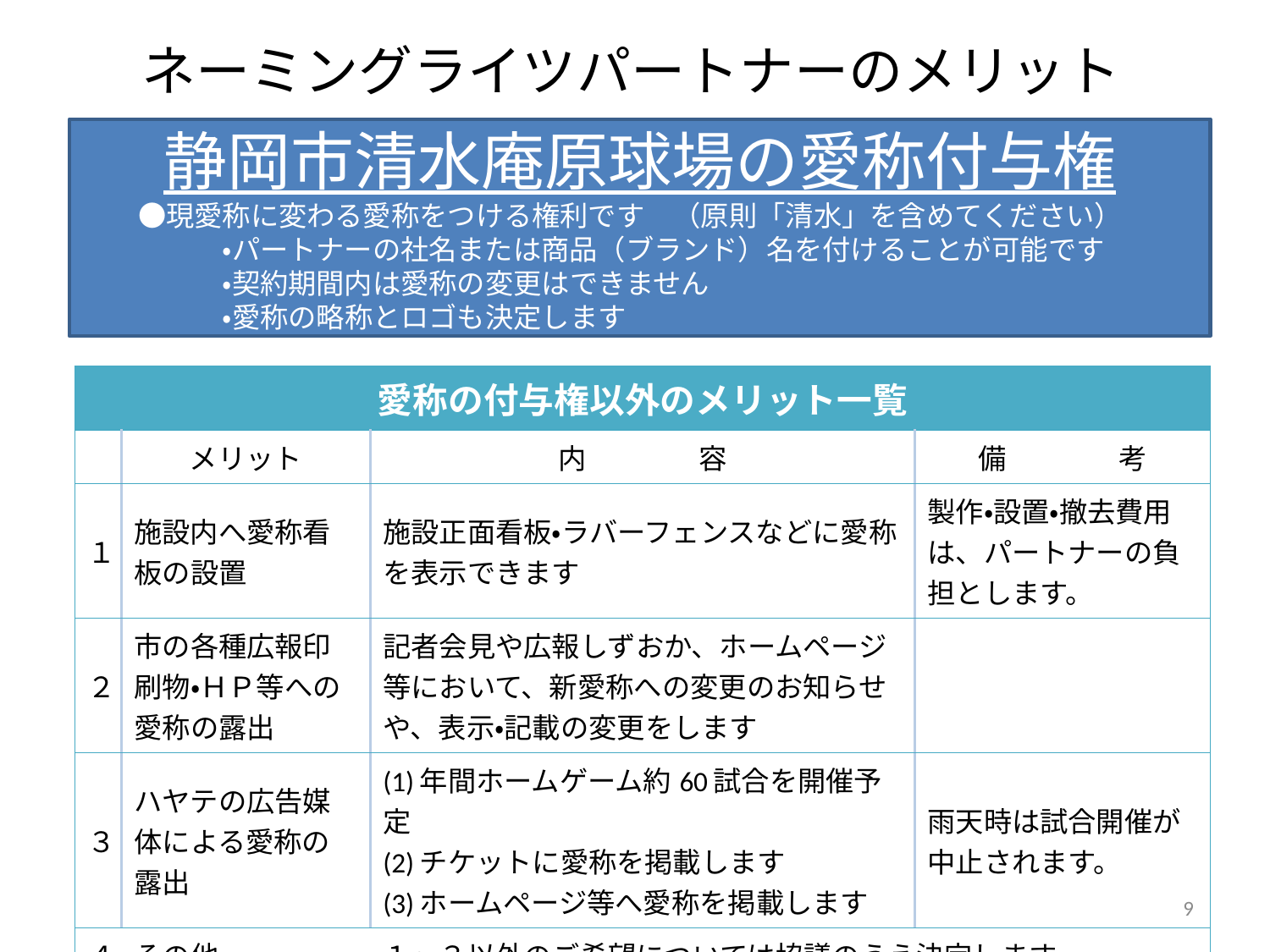

# ネーミングライツパートナーのメリット
静岡市清水庵原球場の愛称付与権
　　●現愛称に変わる愛称をつける権利です　（原則「清水」を含めてください）
　　　　　・パートナーの社名または商品（ブランド）名を付けることが可能です
　　　　　・契約期間内は愛称の変更はできません
　　　　　・愛称の略称とロゴも決定します

| 愛称の付与権以外のメリット一覧 |  |  |  |
| --- | --- | --- | --- |
|  | メリット | 内　　　　容 | 備　　　　考 |
| １ | 施設内へ愛称看板の設置 | 施設正面看板・ラバーフェンスなどに愛称を表示できます | 製作・設置・撤去費用は、パートナーの負担とします。 |
| ２ | 市の各種広報印刷物・ＨＰ等への愛称の露出 | 記者会見や広報しずおか、ホームページ等において、新愛称への変更のお知らせや、表示・記載の変更をします |  |
| ３ | ハヤテの広告媒体による愛称の露出 | (1)年間ホームゲーム約60試合を開催予定 (2)チケットに愛称を掲載します (3)ホームページ等へ愛称を掲載します | 雨天時は試合開催が中止されます。 |
| ４ | その他 | １～３以外のご希望については協議のうえ決定します |  |
9